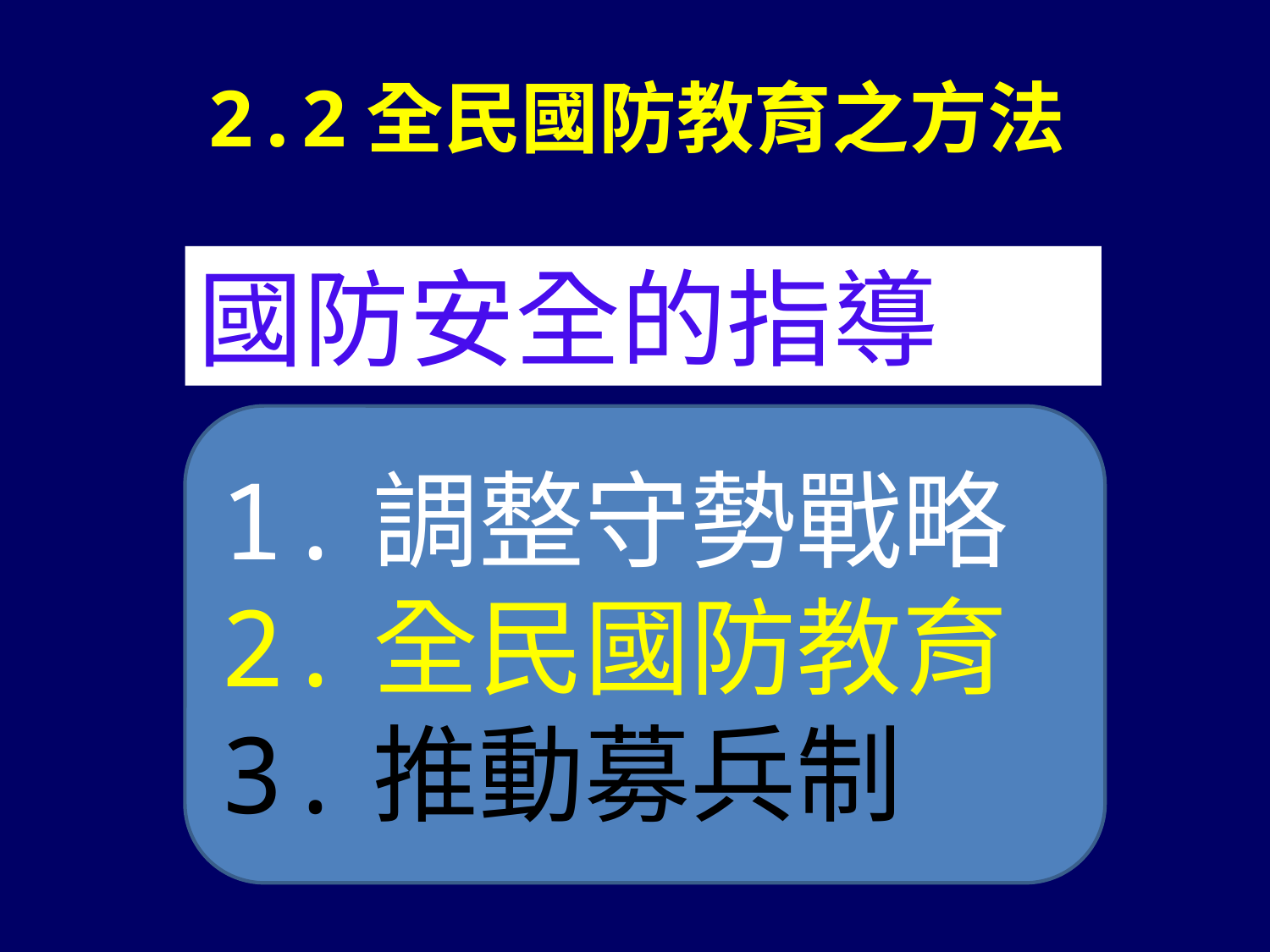

2.2全民國防教育之方法
國防安全的指導
1.調整守勢戰略
2.全民國防教育
3.推動募兵制